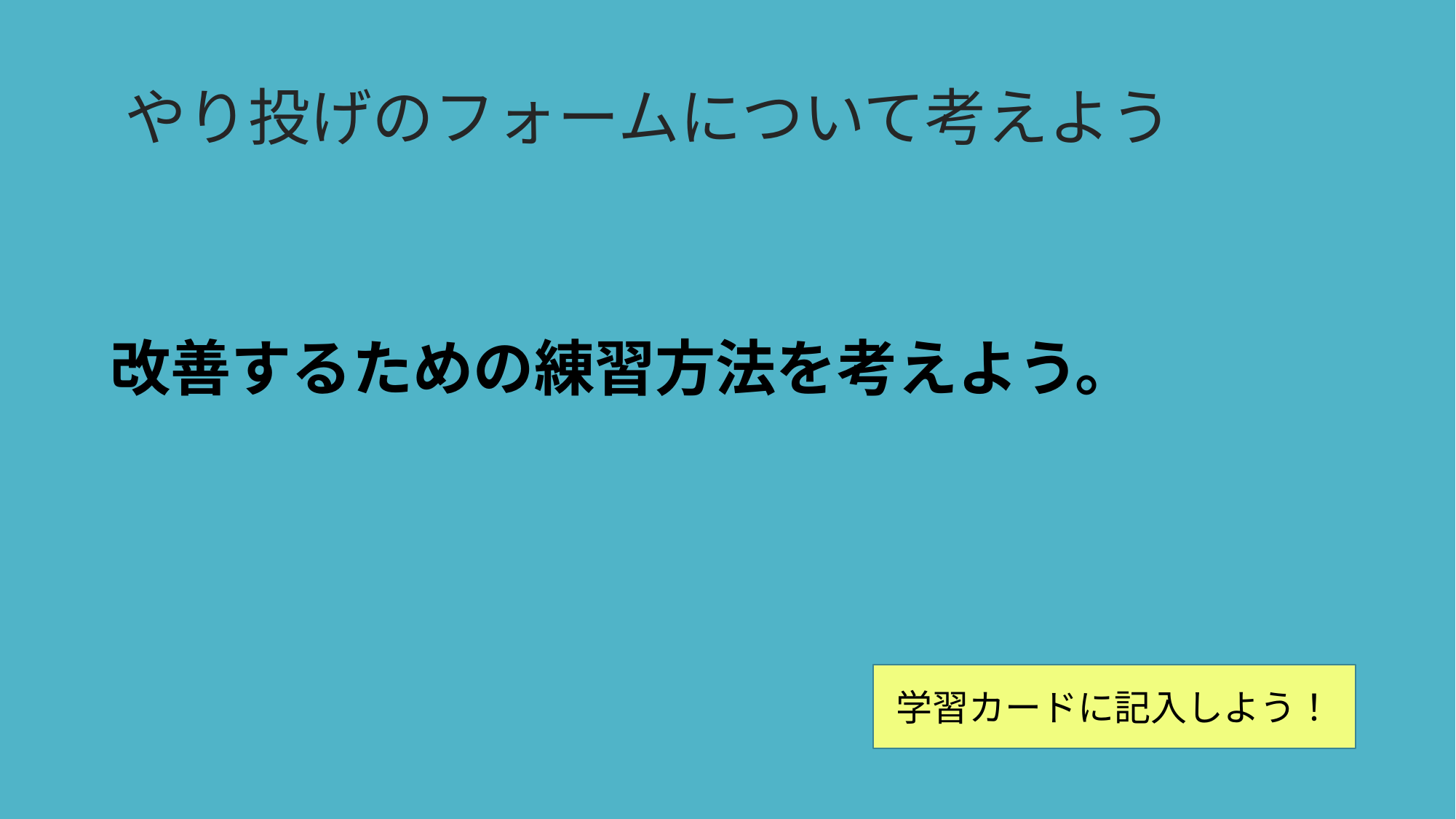

やり投げのフォームについて考えよう
改善するための練習方法を考えよう。
学習カードに記入しよう！